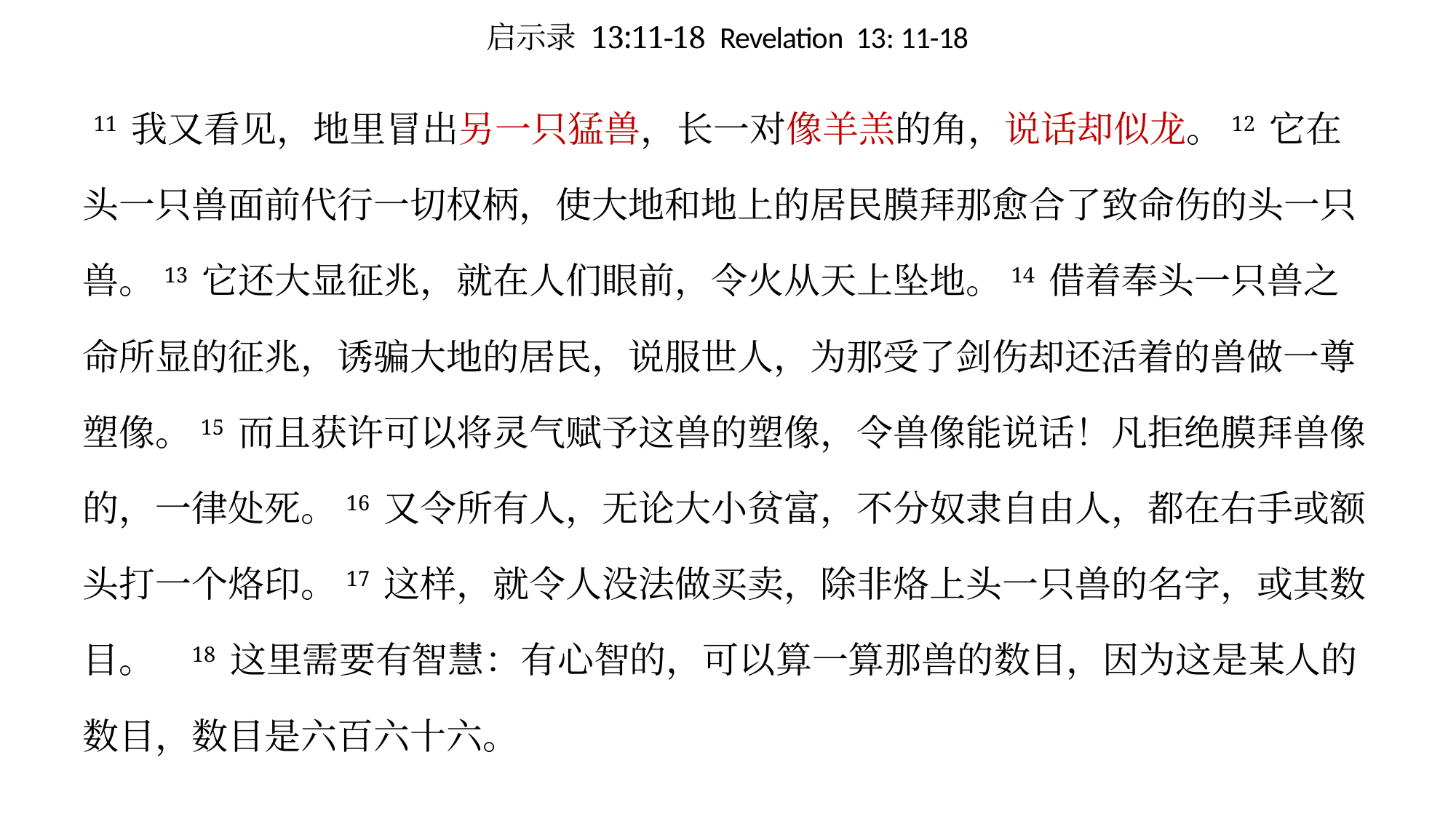

# 启示录 13:11-18  Revelation  13: 11-18
  11 我又看见，地里冒出另一只猛兽，长一对像羊羔的角，说话却似龙。12 它在头一只兽面前代行一切权柄，使大地和地上的居民膜拜那愈合了致命伤的头一只兽。13 它还大显征兆，就在人们眼前，令火从天上坠地。14 借着奉头一只兽之命所显的征兆，诱骗大地的居民，说服世人，为那受了剑伤却还活着的兽做一尊塑像。15 而且获许可以将灵气赋予这兽的塑像，令兽像能说话！凡拒绝膜拜兽像的，一律处死。16 又令所有人，无论大小贫富，不分奴隶自由人，都在右手或额头打一个烙印。17 这样，就令人没法做买卖，除非烙上头一只兽的名字，或其数目。   18 这里需要有智慧：有心智的，可以算一算那兽的数目，因为这是某人的数目，数目是六百六十六。